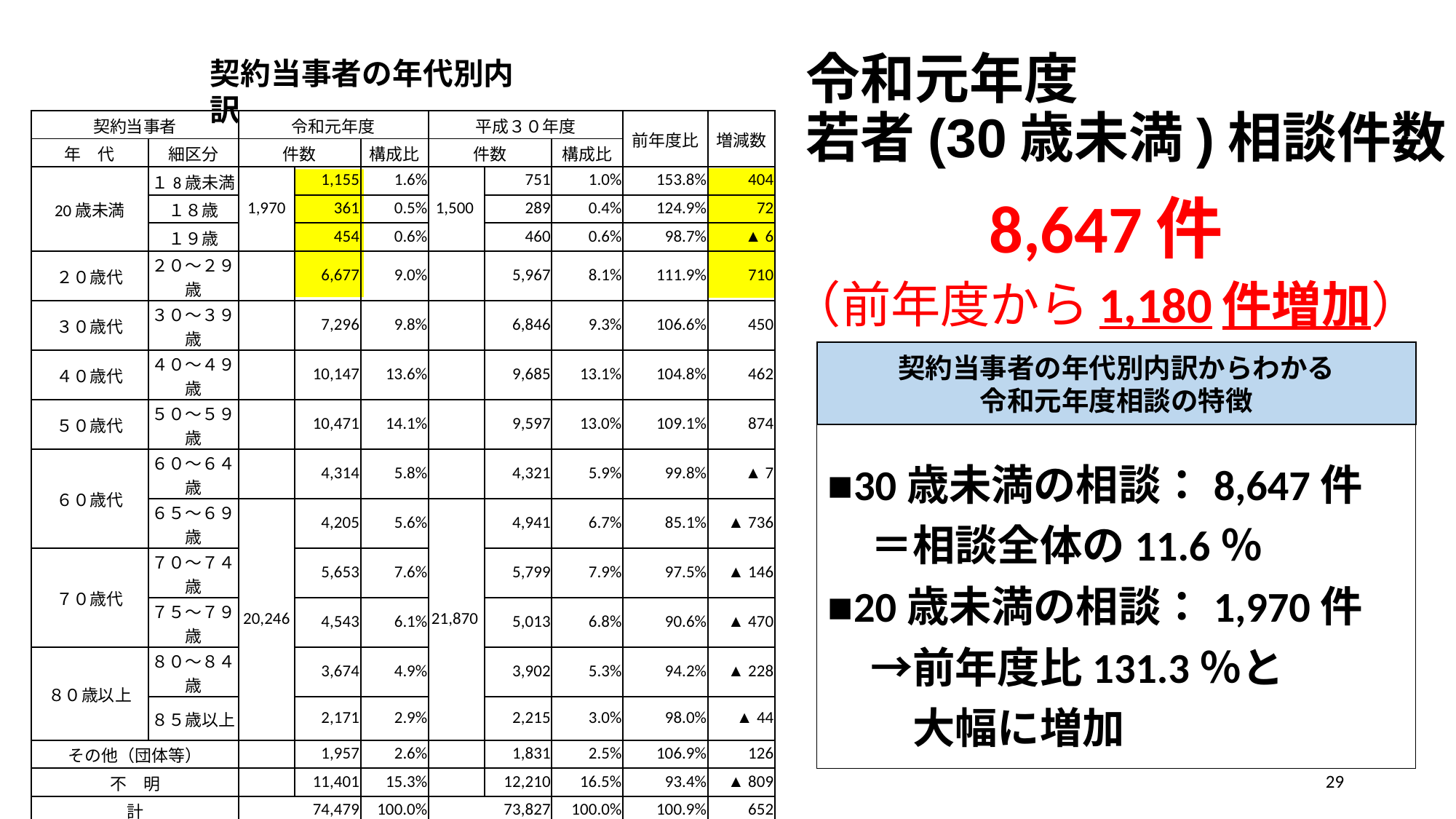

契約当事者の年代別内訳
# 令和元年度 若者(30歳未満)相談件数
| 契約当事者 |  | 令和元年度 |  |  | 平成３０年度 |  |  | 前年度比 | 増減数 |
| --- | --- | --- | --- | --- | --- | --- | --- | --- | --- |
| 年　代 | 細区分 | 件数 |  | 構成比 | 件数 |  | 構成比 |  |  |
| 20歳未満 | １8歳未満 | 1,970 | 1,155 | 1.6% | 1,500 | 751 | 1.0% | 153.8% | 404 |
|  | １８歳 |  | 361 | 0.5% |  | 289 | 0.4% | 124.9% | 72 |
|  | １９歳 |  | 454 | 0.6% |  | 460 | 0.6% | 98.7% | ▲ 6 |
| ２０歳代 | ２０～２９歳 |  | 6,677 | 9.0% |  | 5,967 | 8.1% | 111.9% | 710 |
| ３０歳代 | ３０～３９歳 |  | 7,296 | 9.8% |  | 6,846 | 9.3% | 106.6% | 450 |
| ４０歳代 | ４０～４９歳 |  | 10,147 | 13.6% |  | 9,685 | 13.1% | 104.8% | 462 |
| ５０歳代 | ５０～５９歳 |  | 10,471 | 14.1% |  | 9,597 | 13.0% | 109.1% | 874 |
| ６０歳代 | ６０～６４歳 |  | 4,314 | 5.8% |  | 4,321 | 5.9% | 99.8% | ▲ 7 |
|  | ６５～６９歳 | 20,246 | 4,205 | 5.6% | 21,870 | 4,941 | 6.7% | 85.1% | ▲ 736 |
| ７０歳代 | ７０～７４歳 |  | 5,653 | 7.6% |  | 5,799 | 7.9% | 97.5% | ▲ 146 |
|  | ７５～７９歳 |  | 4,543 | 6.1% |  | 5,013 | 6.8% | 90.6% | ▲ 470 |
| ８０歳以上 | ８０～８４歳 |  | 3,674 | 4.9% |  | 3,902 | 5.3% | 94.2% | ▲ 228 |
|  | ８５歳以上 |  | 2,171 | 2.9% |  | 2,215 | 3.0% | 98.0% | ▲ 44 |
| その他（団体等） |  |  | 1,957 | 2.6% |  | 1,831 | 2.5% | 106.9% | 126 |
| 不　明 |  |  | 11,401 | 15.3% |  | 12,210 | 16.5% | 93.4% | ▲ 809 |
| 計 |  | 74,479 |  | 100.0% | 73,827 |  | 100.0% | 100.9% | 652 |

8,647件
（前年度から1,180件増加）

契約当事者の年代別内訳からわかる
令和元年度相談の特徴

■30歳未満の相談：8,647件
　＝相談全体の11.6％
■20歳未満の相談：1,970件
　→前年度比131.3％と
　　大幅に増加
29